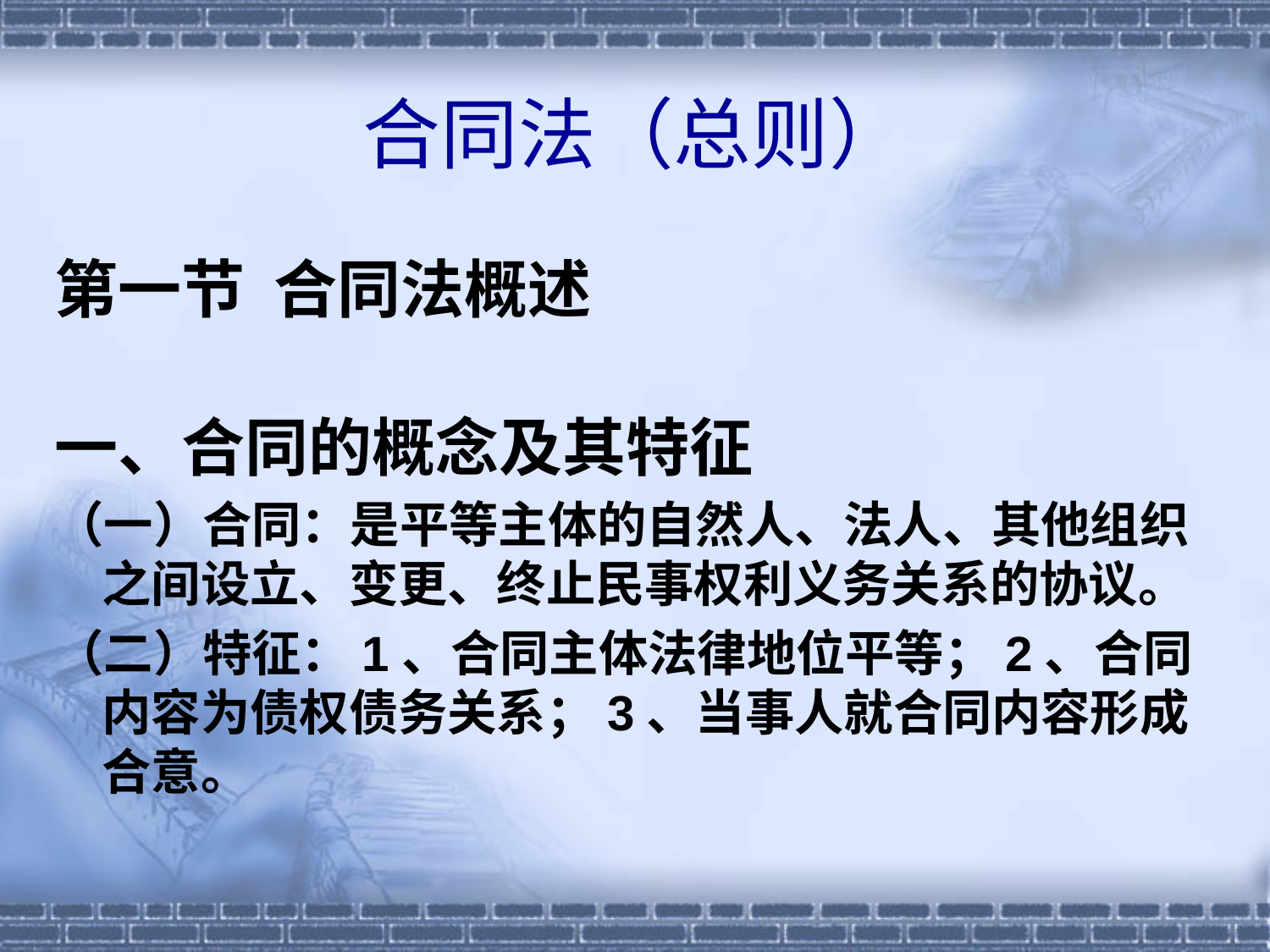

# 合同法（总则）
第一节  合同法概述

一、合同的概念及其特征
（一）合同：是平等主体的自然人、法人、其他组织之间设立、变更、终止民事权利义务关系的协议。
（二）特征：1、合同主体法律地位平等；2、合同内容为债权债务关系；3、当事人就合同内容形成合意。